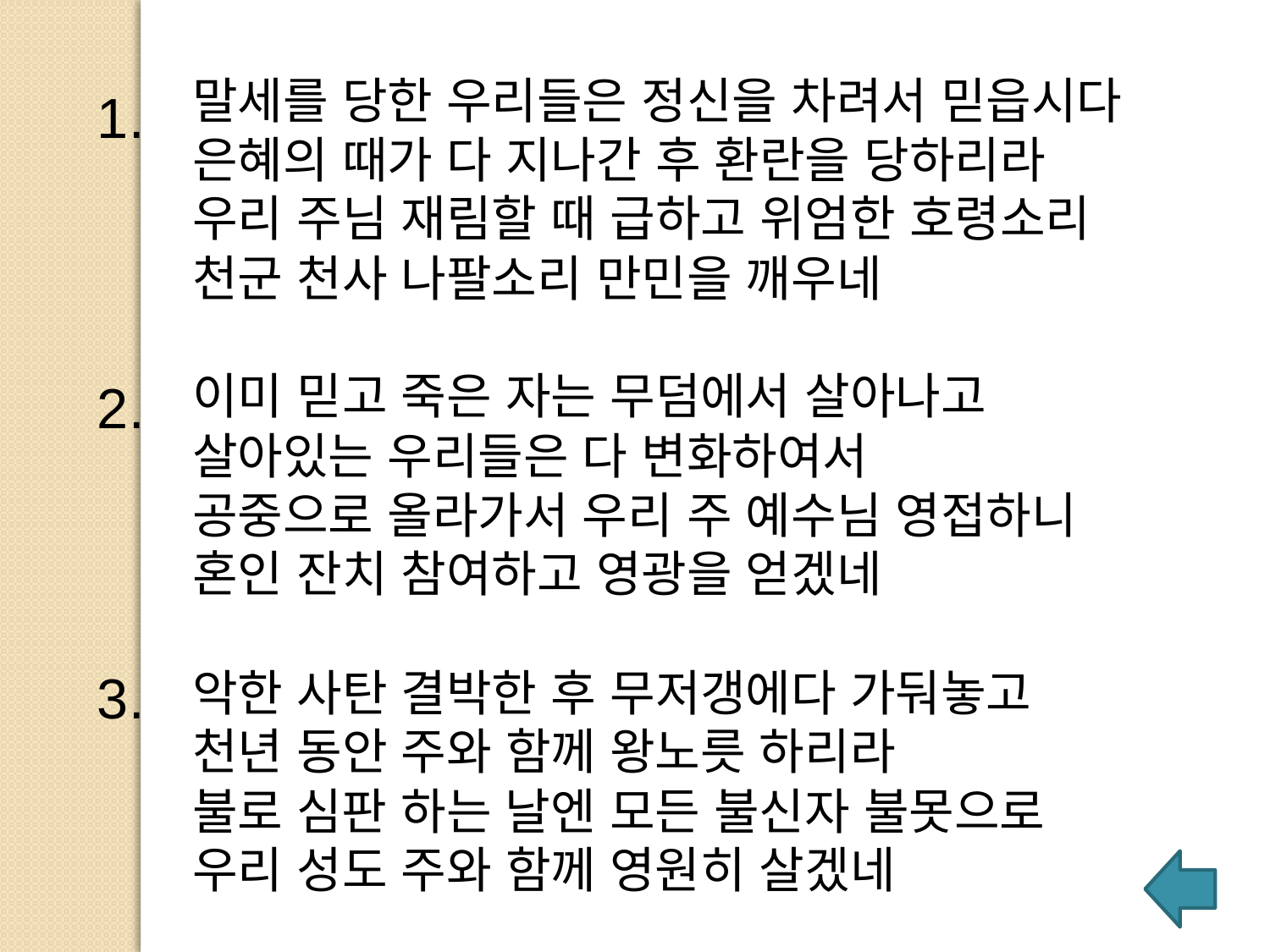

말세를 당한 우리들은 정신을 차려서 믿읍시다
은혜의 때가 다 지나간 후 환란을 당하리라
우리 주님 재림할 때 급하고 위엄한 호령소리
천군 천사 나팔소리 만민을 깨우네

이미 믿고 죽은 자는 무덤에서 살아나고
살아있는 우리들은 다 변화하여서
공중으로 올라가서 우리 주 예수님 영접하니
혼인 잔치 참여하고 영광을 얻겠네

악한 사탄 결박한 후 무저갱에다 가둬놓고
천년 동안 주와 함께 왕노릇 하리라
불로 심판 하는 날엔 모든 불신자 불못으로
우리 성도 주와 함께 영원히 살겠네
1.
2.
3.